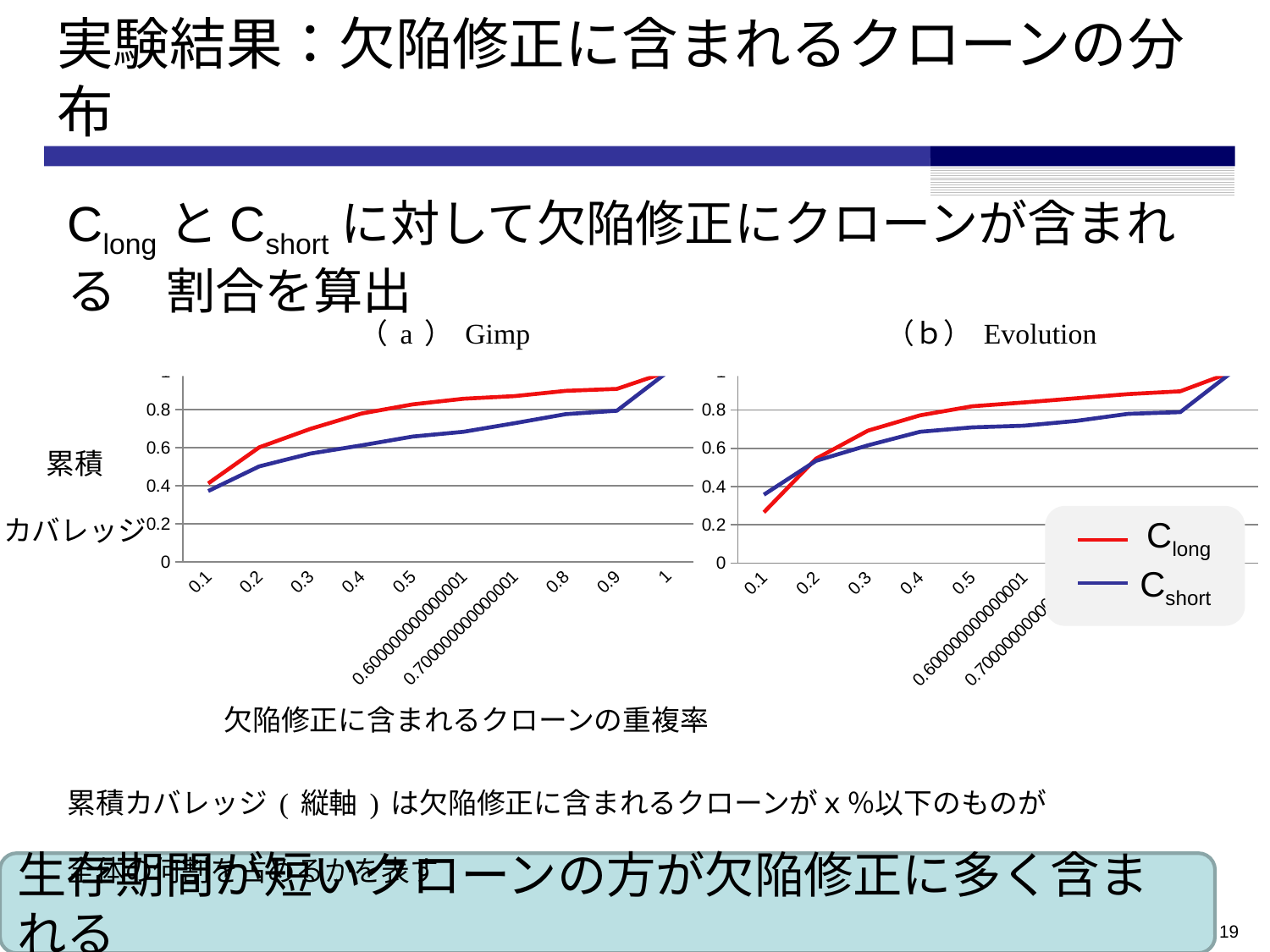

# 実験結果：欠陥修正に含まれるクローンの分布
ClongとCshortに対して欠陥修正にクローンが含まれる　割合を算出
（a）Gimp
（ｂ）Evolution

### Chart

| Category | C_long | C_short |
|---|---|---|
| 0.1 | 0.41203703703703676 | 0.3720223010643703 |
| 0.2 | 0.6018518518518526 | 0.501773948302078 |
| 0.30000000000000032 | 0.699074074074077 | 0.5691839837810424 |
| 0.4 | 0.7796296296296313 | 0.6122655854029382 |
| 0.5 | 0.8277777777777777 | 0.6583882412569685 |
| 0.60000000000000064 | 0.8574074074074076 | 0.6837303598580856 |
| 0.70000000000000062 | 0.8712962962962978 | 0.7288393309680696 |
| 0.8 | 0.8990740740740764 | 0.7764825139381647 |
| 0.9 | 0.9092592592592592 | 0.7942219969589458 |
| 1 | 1.0 | 1.0 |

### Chart

| Category | C_long | C_short |
|---|---|---|
| 0.1 | 0.2654545454545456 | 0.35752212389380655 |
| 0.2 | 0.5454545454545454 | 0.5345132743362825 |
| 0.30000000000000032 | 0.6927272727272727 | 0.615929203539826 |
| 0.4 | 0.7727272727272742 | 0.6867256637168146 |
| 0.5 | 0.8200000000000006 | 0.7097345132743376 |
| 0.60000000000000064 | 0.8400000000000006 | 0.7185840707964596 |
| 0.70000000000000062 | 0.8618181818181818 | 0.7433628318584071 |
| 0.8 | 0.8836363636363624 | 0.7805309734513274 |
| 0.9 | 0.8981818181818186 | 0.7893805309734513 |
| 1 | 1.0 | 1.0 |
累積
カバレッジ

Clong
Cshort
欠陥修正に含まれるクローンの重複率
累積カバレッジ(縦軸)は欠陥修正に含まれるクローンがｘ％以下のものが全体の何割を占めるかを表す
生存期間が短いクローンの方が欠陥修正に多く含まれる
19